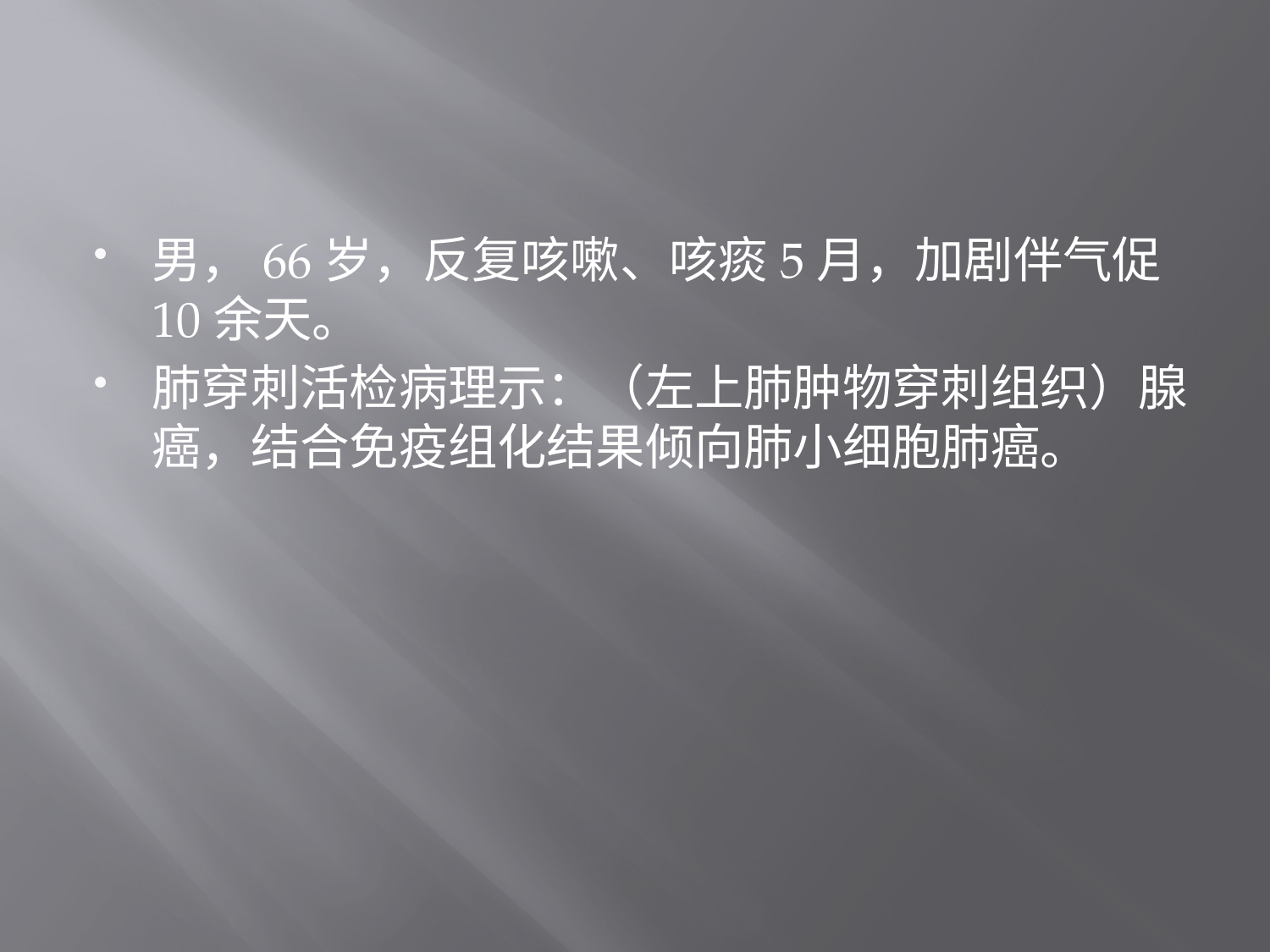

#
男，66岁，反复咳嗽、咳痰5月，加剧伴气促10余天。
肺穿刺活检病理示：（左上肺肿物穿刺组织）腺癌，结合免疫组化结果倾向肺小细胞肺癌。